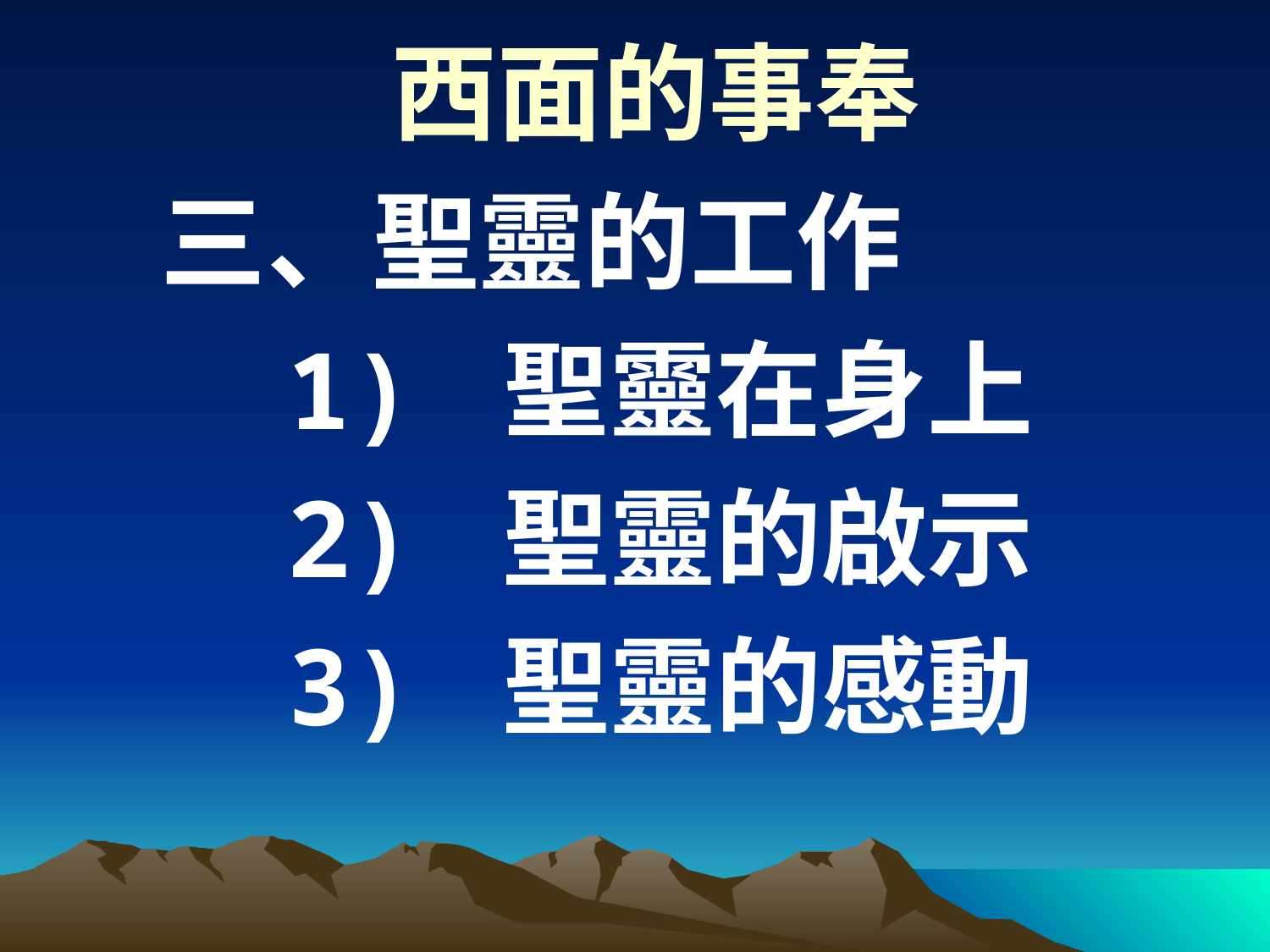

# 西面的事奉
三、聖靈的工作
	1) 聖靈在身上
	2) 聖靈的啟示
	3) 聖靈的感動